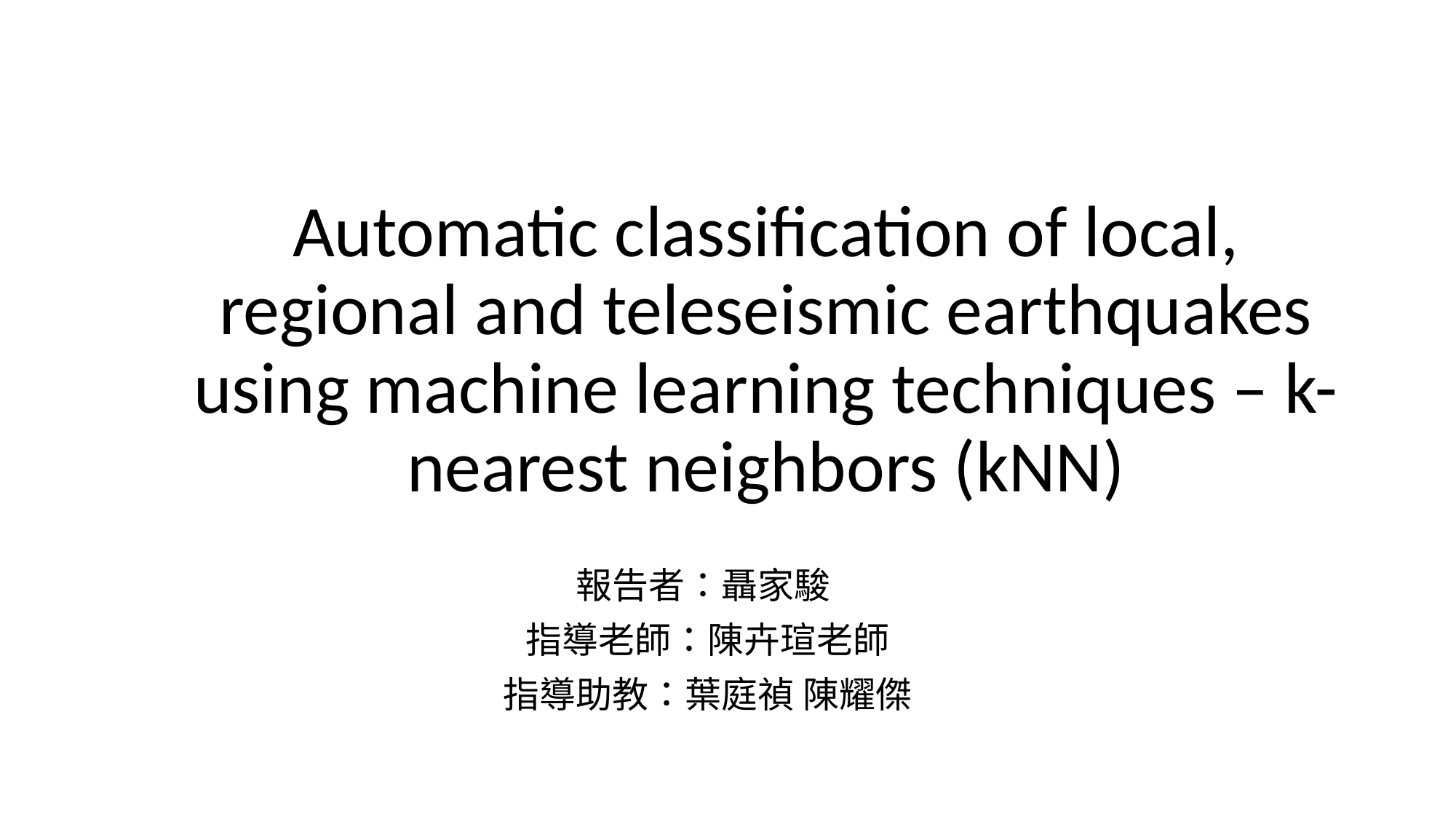

# Automatic classification of local, regional and teleseismic earthquakes using machine learning techniques – k-nearest neighbors (kNN)
報告者：聶家駿
指導老師：陳卉瑄老師
指導助教：葉庭禎 陳耀傑